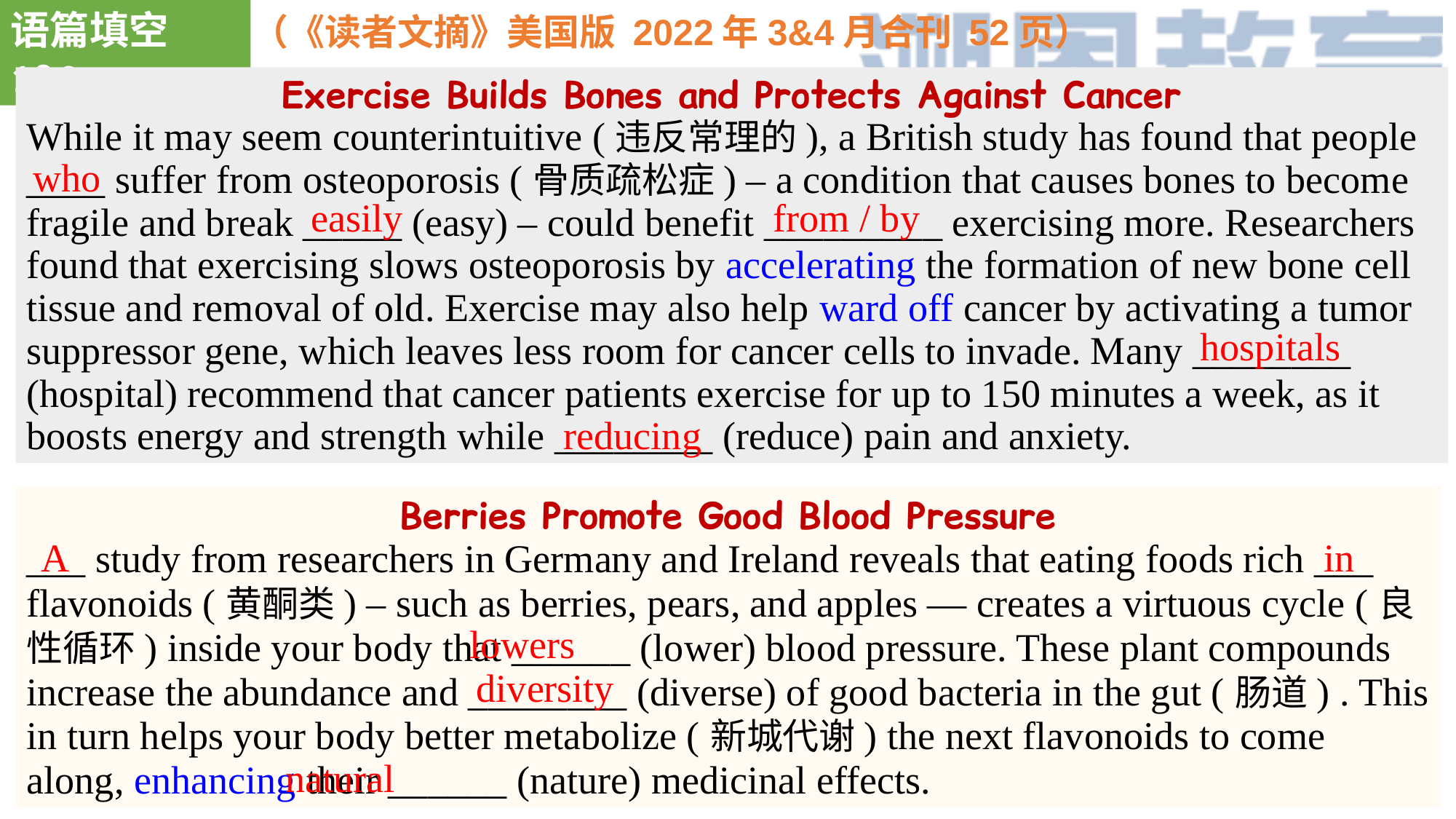

语篇填空1&2
 （《读者文摘》美国版 2022年3&4月合刊 52页）
Exercise Builds Bones and Protects Against Cancer
While it may seem counterintuitive (违反常理的), a British study has found that people ____ suffer from osteoporosis (骨质疏松症) – a condition that causes bones to become fragile and break _____ (easy) – could benefit _________ exercising more. Researchers found that exercising slows osteoporosis by accelerating the formation of new bone cell tissue and removal of old. Exercise may also help ward off cancer by activating a tumor suppressor gene, which leaves less room for cancer cells to invade. Many ________ (hospital) recommend that cancer patients exercise for up to 150 minutes a week, as it boosts energy and strength while ________ (reduce) pain and anxiety.
who
easily
from / by
hospitals
reducing
Berries Promote Good Blood Pressure
___ study from researchers in Germany and Ireland reveals that eating foods rich ___ flavonoids (黄酮类) – such as berries, pears, and apples — creates a virtuous cycle (良性循环) inside your body that ______ (lower) blood pressure. These plant compounds increase the abundance and ________ (diverse) of good bacteria in the gut (肠道) . This in turn helps your body better metabolize (新城代谢) the next flavonoids to come along, enhancing their ______ (nature) medicinal effects.
A
in
lowers
diversity
natural